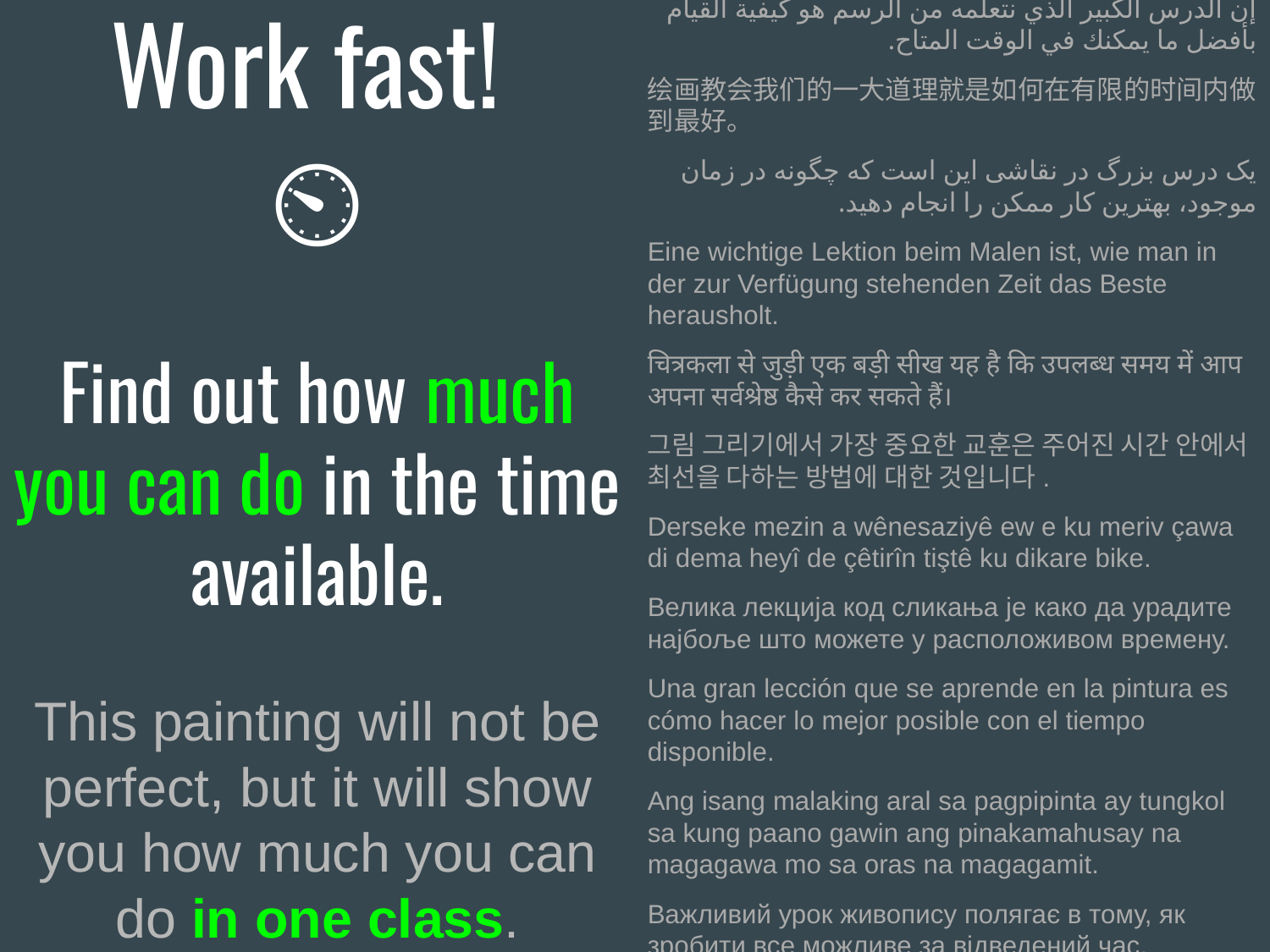

Work fast!
⏲️

Find out how much you can do in the time available.

This painting will not be perfect, but it will show you how much you can do in one class.
إن الدرس الكبير الذي نتعلمه من الرسم هو كيفية القيام بأفضل ما يمكنك في الوقت المتاح.
绘画教会我们的一大道理就是如何在有限的时间内做到最好。
یک درس بزرگ در نقاشی این است که چگونه در زمان موجود، بهترین کار ممکن را انجام دهید.
Eine wichtige Lektion beim Malen ist, wie man in der zur Verfügung stehenden Zeit das Beste herausholt.
चित्रकला से जुड़ी एक बड़ी सीख यह है कि उपलब्ध समय में आप अपना सर्वश्रेष्ठ कैसे कर सकते हैं।
그림 그리기에서 가장 중요한 교훈은 주어진 시간 안에서 최선을 다하는 방법에 대한 것입니다.
Derseke mezin a wênesaziyê ew e ku meriv çawa di dema heyî de çêtirîn tiştê ku dikare bike.
Велика лекција код сликања је како да урадите најбоље што можете у расположивом времену.
Una gran lección que se aprende en la pintura es cómo hacer lo mejor posible con el tiempo disponible.
Ang isang malaking aral sa pagpipinta ay tungkol sa kung paano gawin ang pinakamahusay na magagawa mo sa oras na magagamit.
Важливий урок живопису полягає в тому, як зробити все можливе за відведений час.